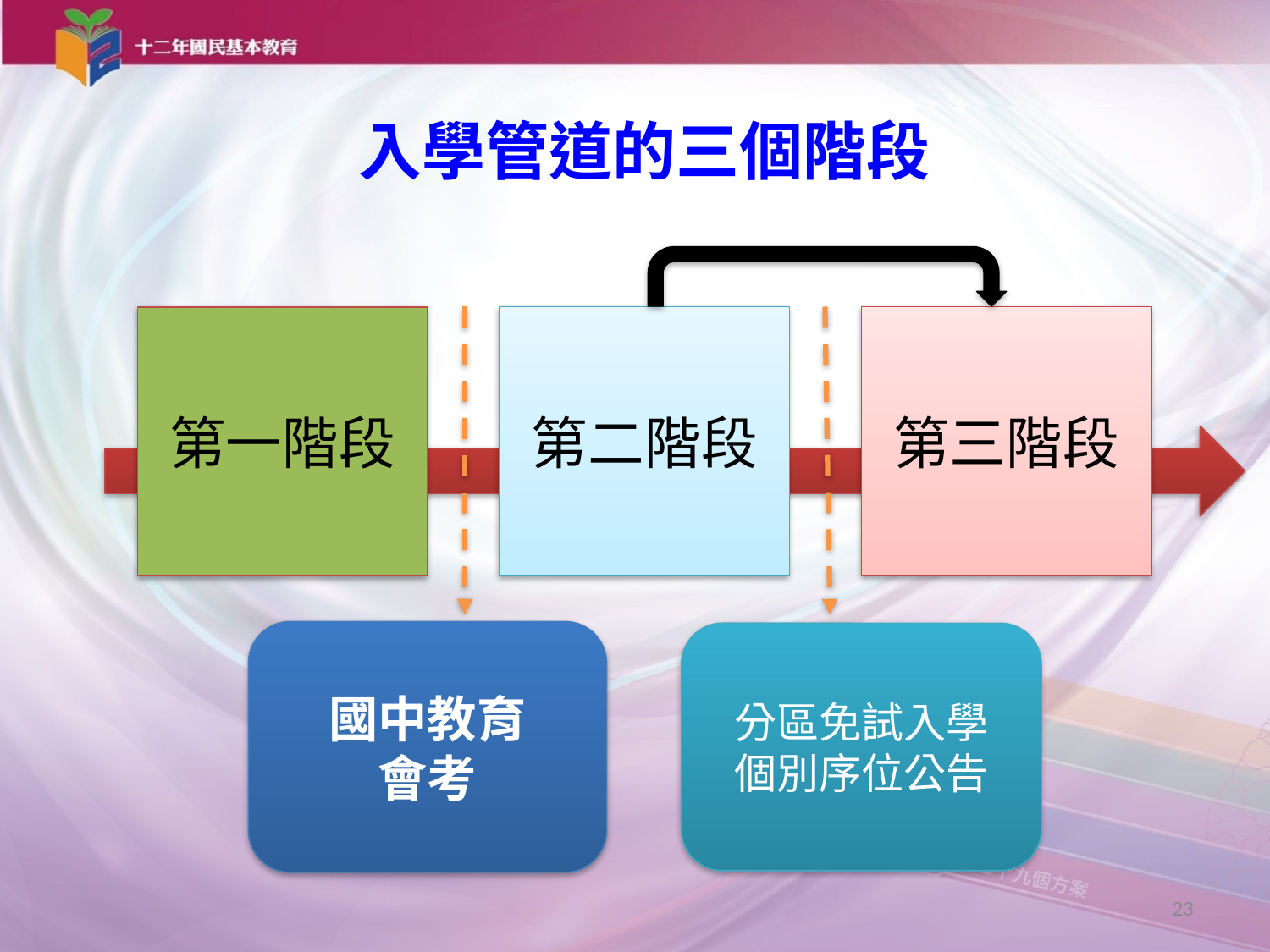

# 入學管道的三個階段

第二階段
第三階段
第一階段

國中教育
會考
分區免試入學
個別序位公告
23